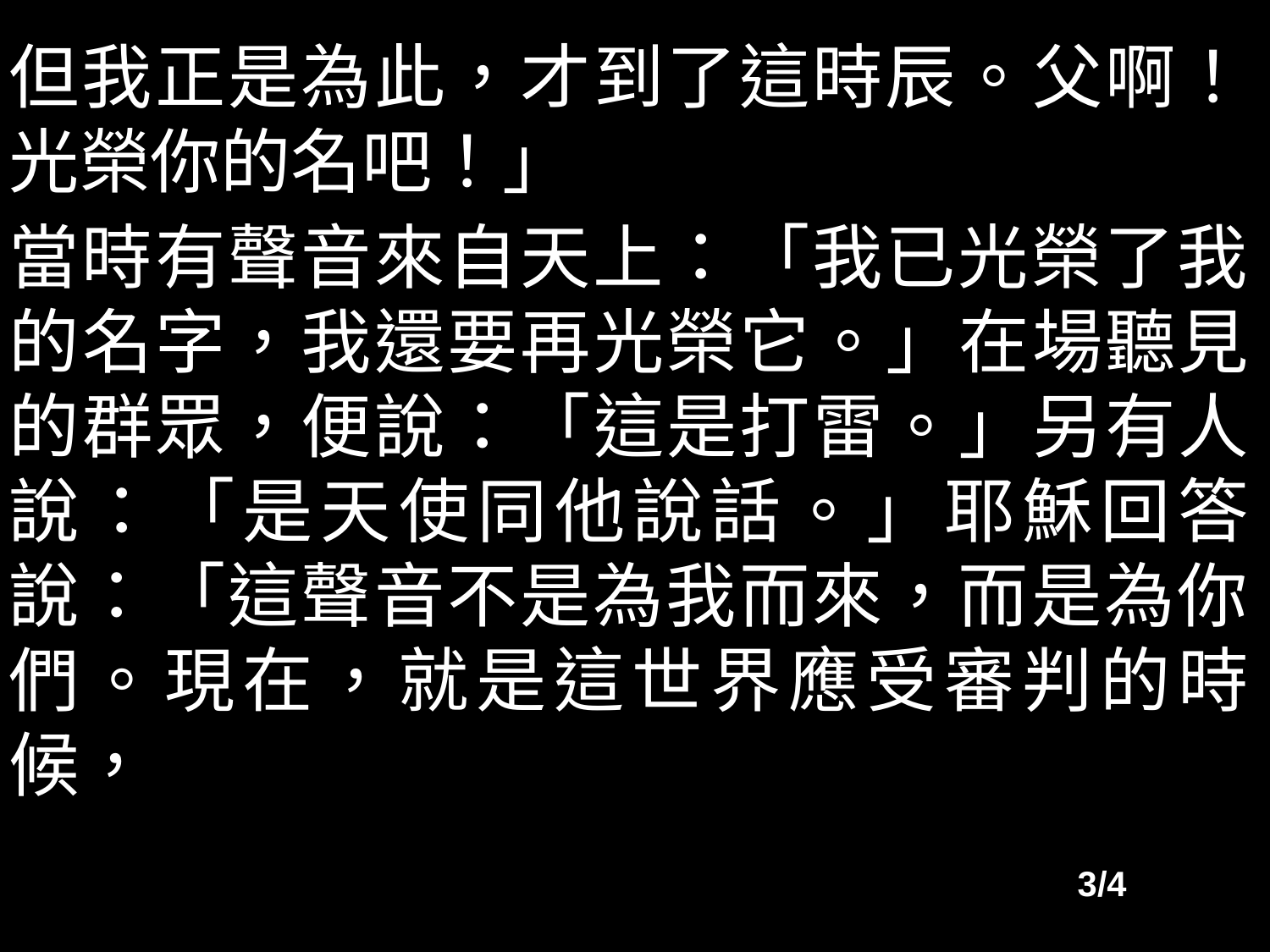

但我正是為此，才到了這時辰。父啊！光榮你的名吧！」
當時有聲音來自天上：「我已光榮了我的名字，我還要再光榮它。」在場聽見的群眾，便說：「這是打雷。」另有人說：「是天使同他說話。」耶穌回答說：「這聲音不是為我而來，而是為你們。現在，就是這世界應受審判的時候，

3/4